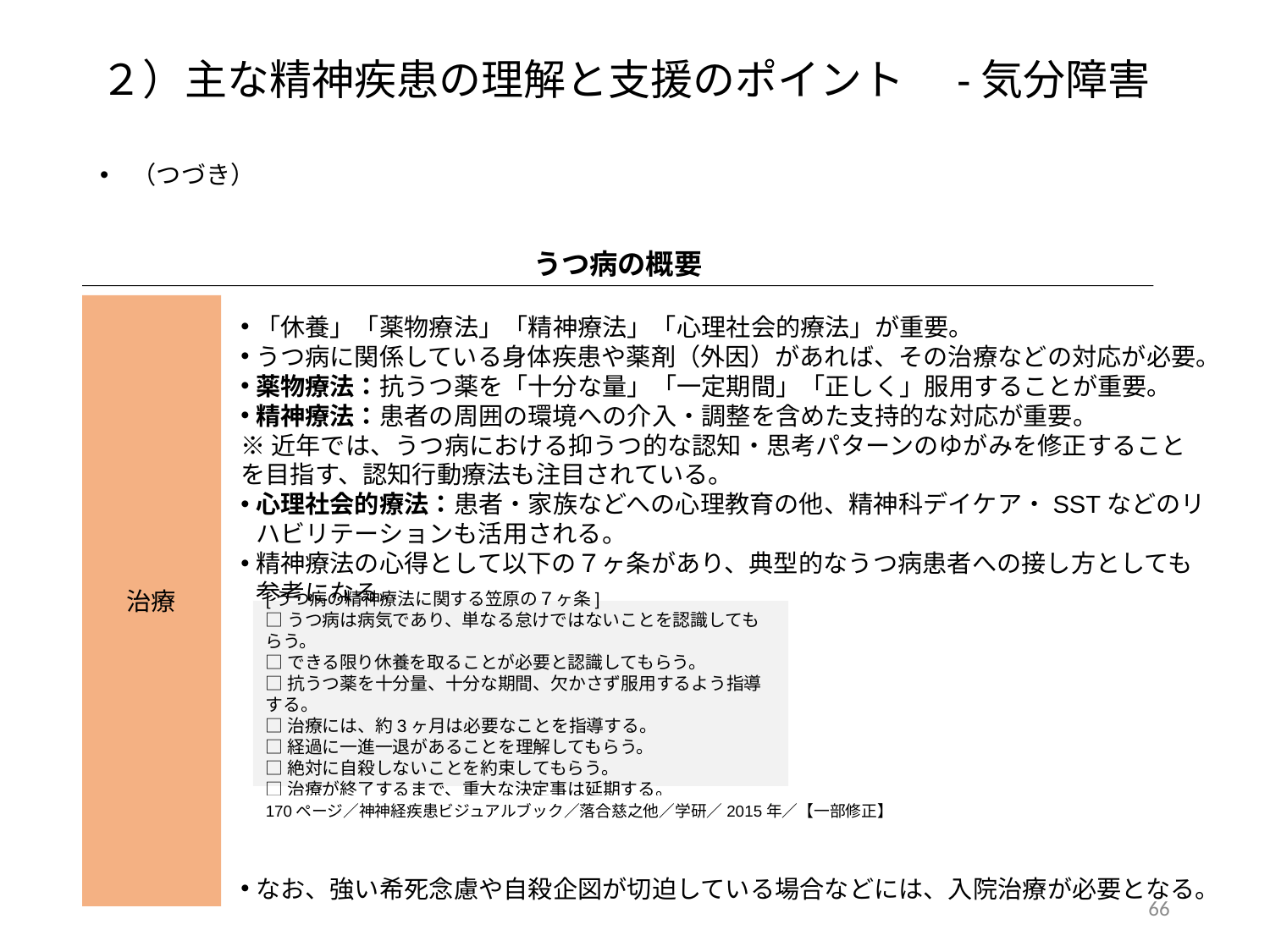

２）主な精神疾患の理解と支援のポイント　-気分障害
（つづき）

うつ病の概要
治療
「休養」「薬物療法」「精神療法」「心理社会的療法」が重要。
うつ病に関係している身体疾患や薬剤（外因）があれば、その治療などの対応が必要。
薬物療法：抗うつ薬を「十分な量」「一定期間」「正しく」服用することが重要。
精神療法：患者の周囲の環境への介入・調整を含めた支持的な対応が重要。
※近年では、うつ病における抑うつ的な認知・思考パターンのゆがみを修正することを目指す、認知行動療法も注目されている。
心理社会的療法：患者・家族などへの心理教育の他、精神科デイケア・SSTなどのリハビリテーションも活用される。
精神療法の心得として以下の７ヶ条があり、典型的なうつ病患者への接し方としても参考になる。

なお、強い希死念慮や自殺企図が切迫している場合などには、入院治療が必要となる。
[うつ病の精神療法に関する笠原の７ヶ条]
□うつ病は病気であり、単なる怠けではないことを認識してもらう。
□できる限り休養を取ることが必要と認識してもらう。
□抗うつ薬を十分量、十分な期間、欠かさず服用するよう指導する。
□治療には、約3ヶ月は必要なことを指導する。
□経過に一進一退があることを理解してもらう。
□絶対に自殺しないことを約束してもらう。
□治療が終了するまで、重大な決定事は延期する。
170ページ／神神経疾患ビジュアルブック／落合慈之他／学研／2015年／【一部修正】
66